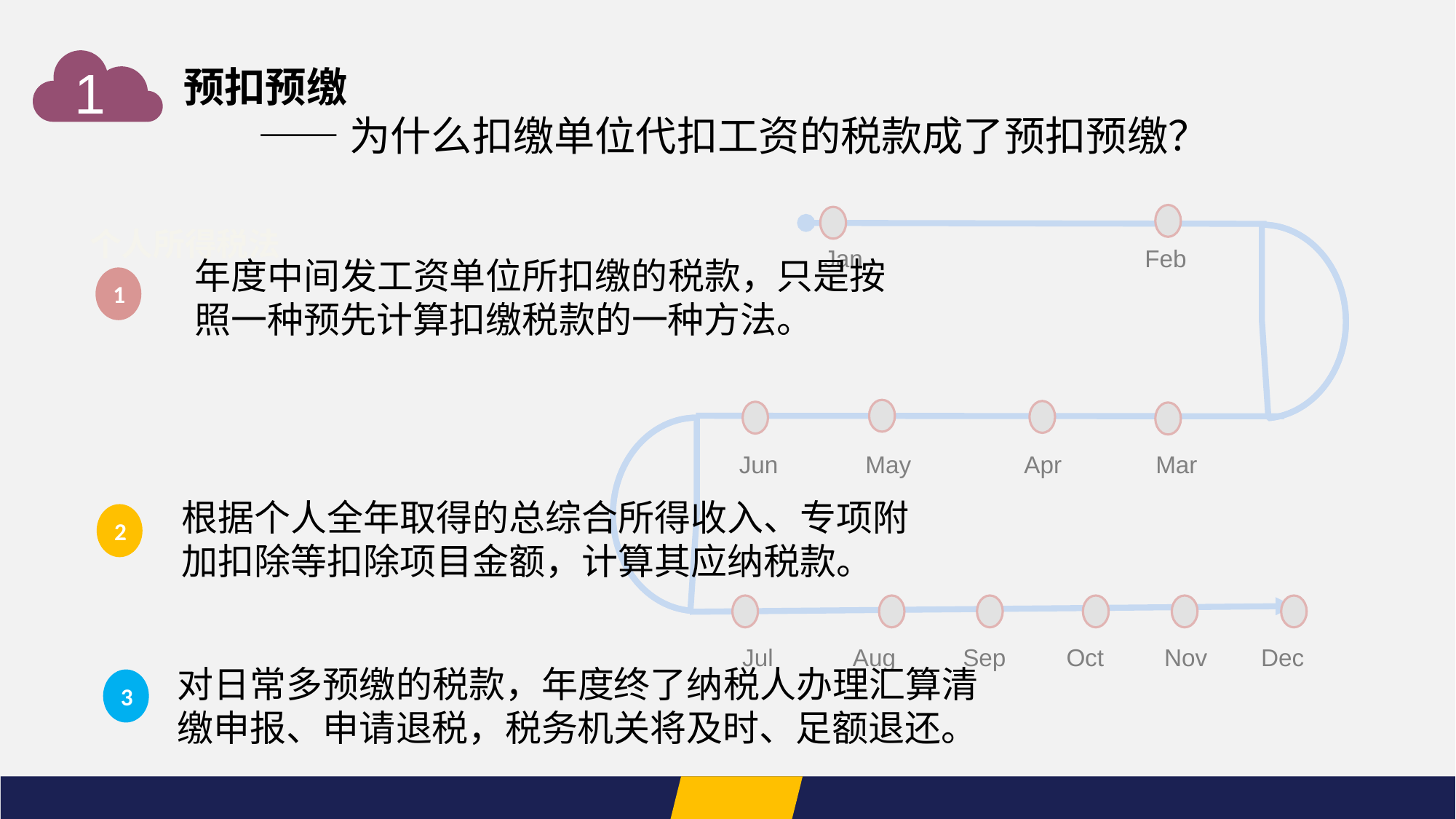

1

预扣预缴
        ——为什么扣缴单位代扣工资的税款成了预扣预缴？

个人所得税法

Jan                                          Feb
年度中间发工资单位所扣缴的税款，只是按照一种预先计算扣缴税款的一种方法。
1

Jun             May                 Apr              Mar
根据个人全年取得的总综合所得收入、专项附加扣除等扣除项目金额，计算其应纳税款。
2

Jul            Aug          Sep         Oct         Nov        Dec
对日常多预缴的税款，年度终了纳税人办理汇算清缴申报、申请退税，税务机关将及时、足额退还。
3